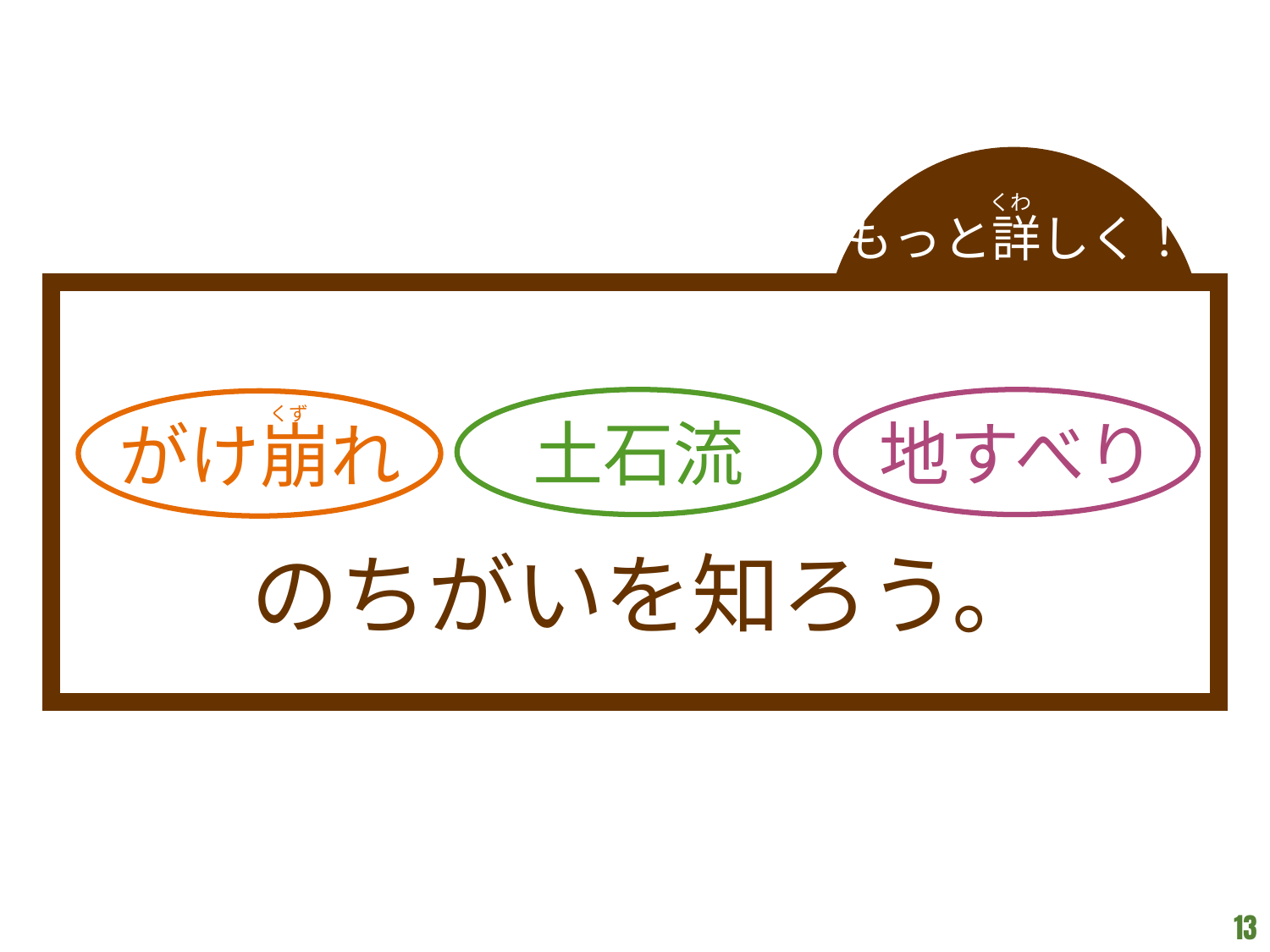

くわ
もっと詳しく！

のちがいを知ろう。

くず
土石流
地すべり
がけ崩れ
13